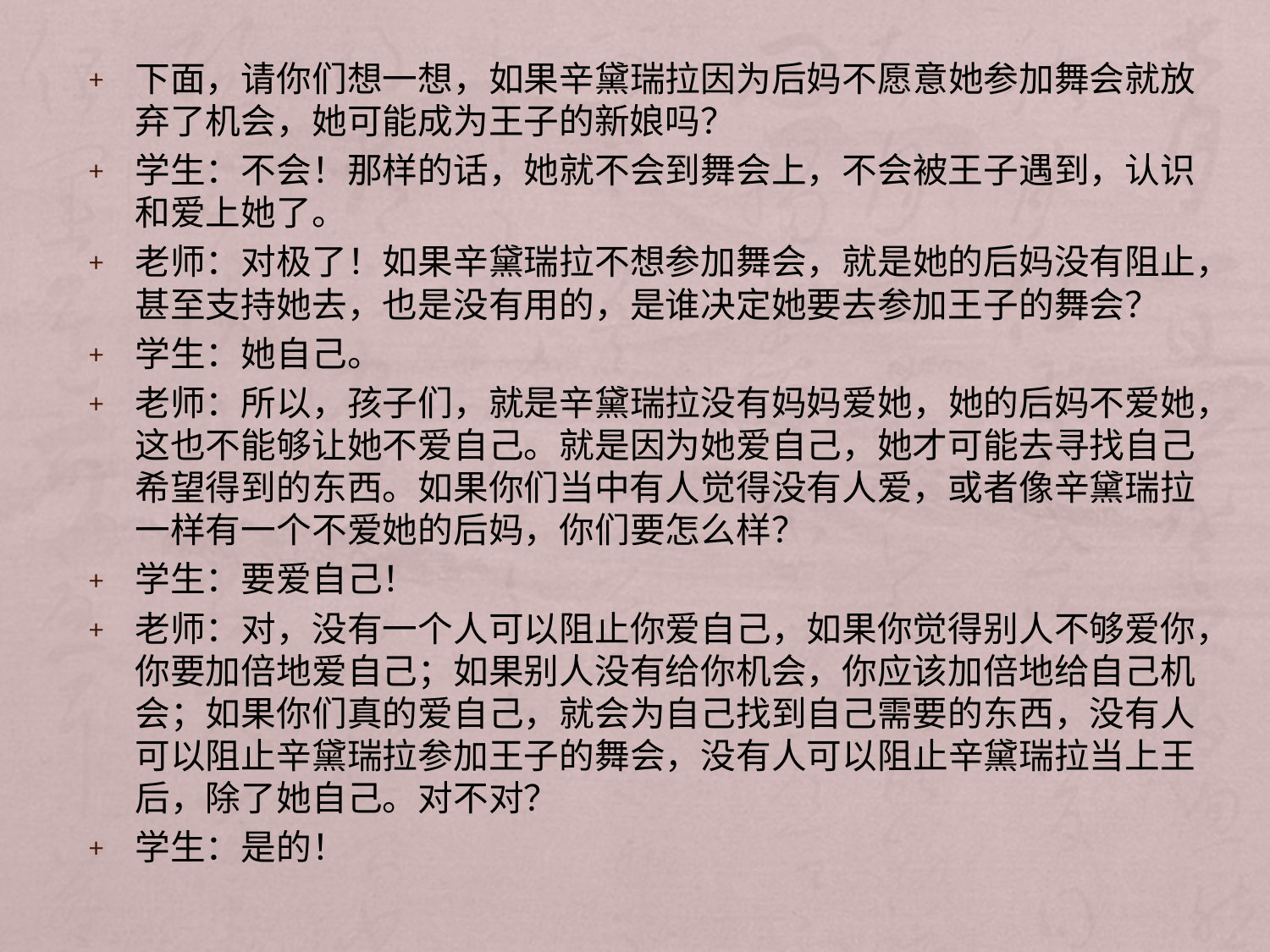

下面，请你们想一想，如果辛黛瑞拉因为后妈不愿意她参加舞会就放弃了机会，她可能成为王子的新娘吗？
学生：不会！那样的话，她就不会到舞会上，不会被王子遇到，认识和爱上她了。
老师：对极了！如果辛黛瑞拉不想参加舞会，就是她的后妈没有阻止，甚至支持她去，也是没有用的，是谁决定她要去参加王子的舞会？
学生：她自己。
老师：所以，孩子们，就是辛黛瑞拉没有妈妈爱她，她的后妈不爱她，这也不能够让她不爱自己。就是因为她爱自己，她才可能去寻找自己希望得到的东西。如果你们当中有人觉得没有人爱，或者像辛黛瑞拉一样有一个不爱她的后妈，你们要怎么样？
学生：要爱自己！
老师：对，没有一个人可以阻止你爱自己，如果你觉得别人不够爱你，你要加倍地爱自己；如果别人没有给你机会，你应该加倍地给自己机会；如果你们真的爱自己，就会为自己找到自己需要的东西，没有人可以阻止辛黛瑞拉参加王子的舞会，没有人可以阻止辛黛瑞拉当上王后，除了她自己。对不对？
学生：是的！